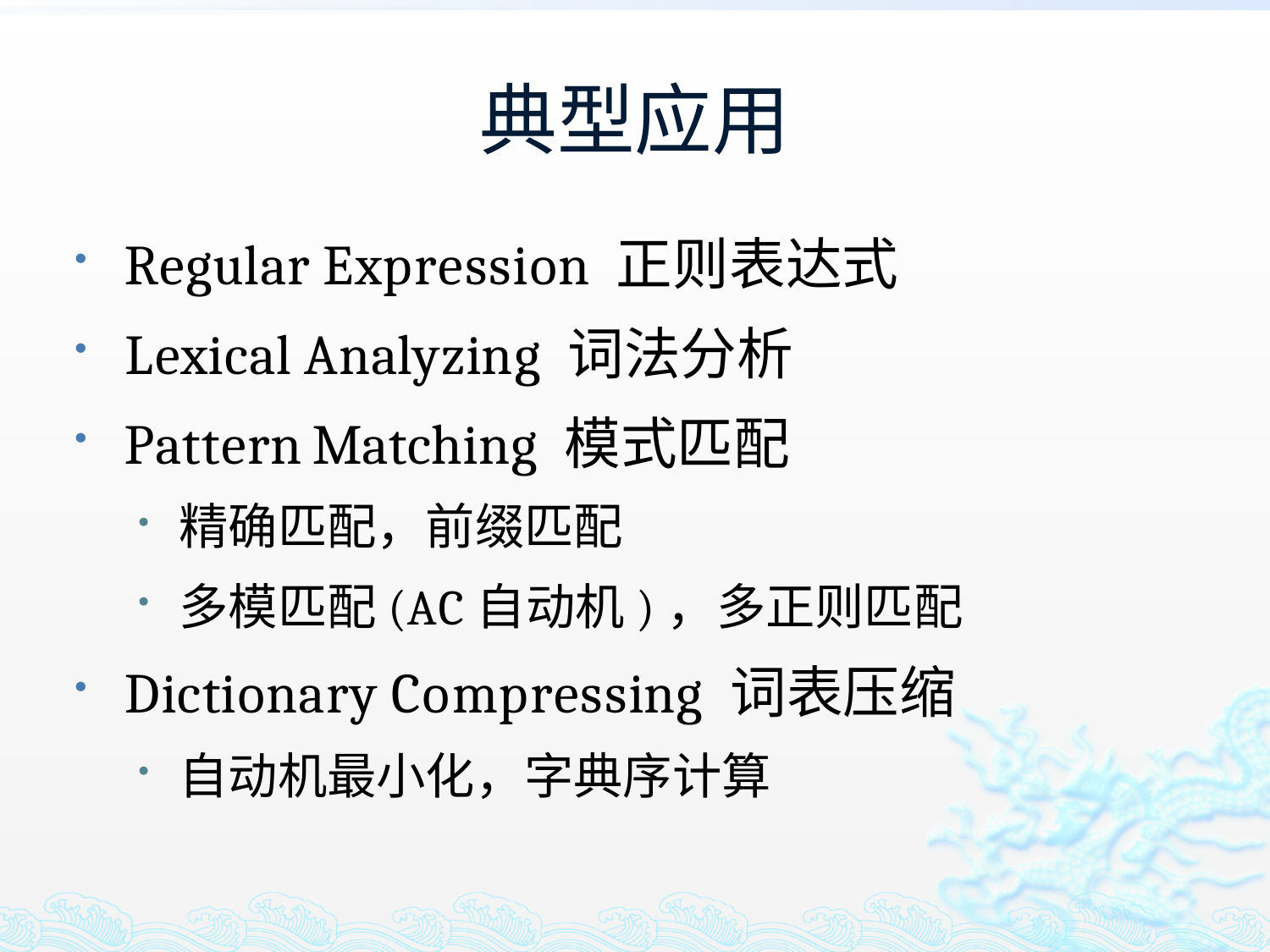

# 典型应用
Regular Expression 正则表达式
Lexical Analyzing 词法分析
Pattern Matching 模式匹配
精确匹配，前缀匹配
多模匹配(AC自动机)，多正则匹配
Dictionary Compressing 词表压缩
自动机最小化，字典序计算